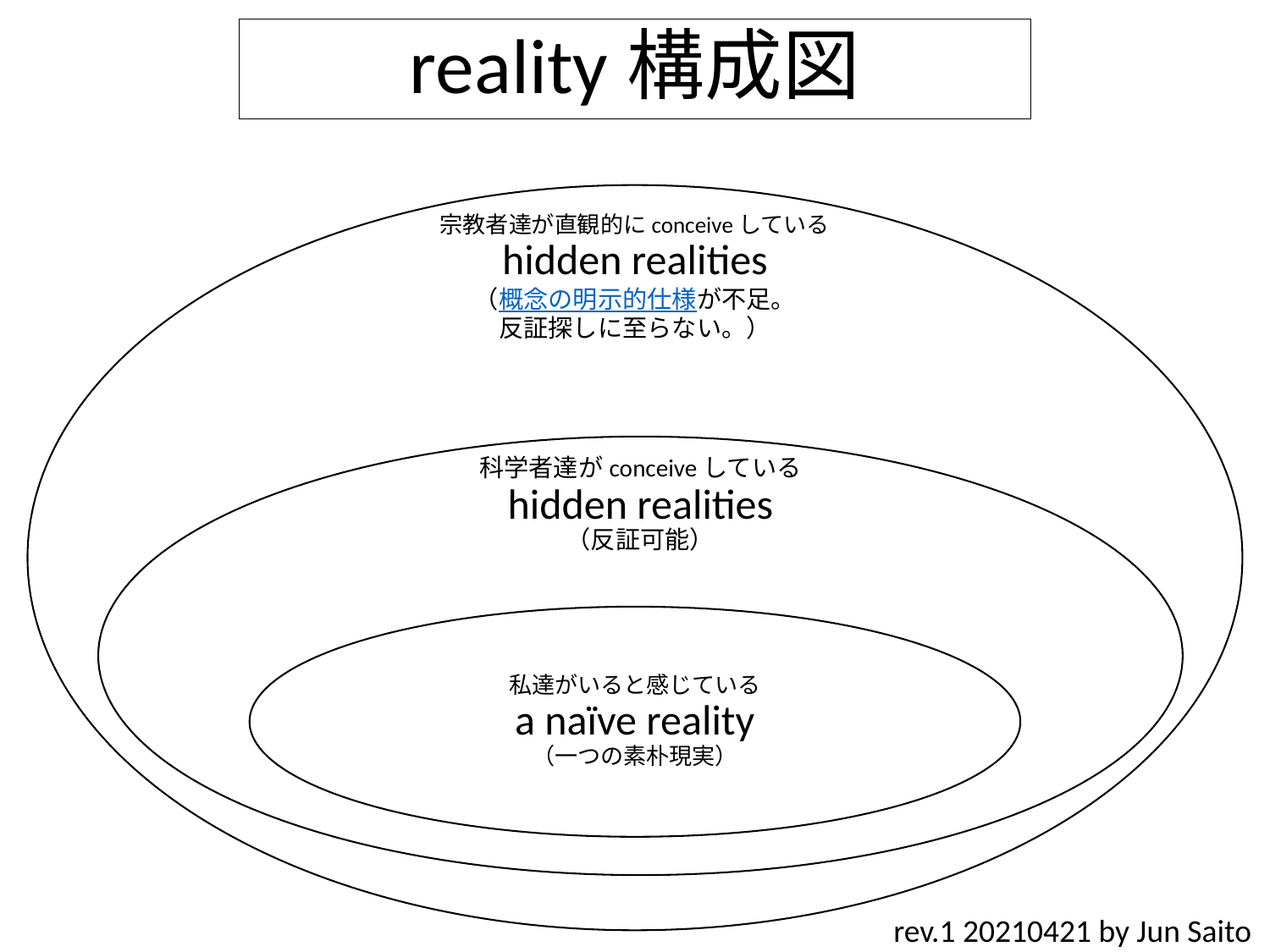

宗教者達が直観的にconceiveしている
hidden realities
（概念の明示的仕様が不足。
反証探しに至らない。）
科学者達がconceiveしている
hidden realities
（反証可能）
私達がいると感じている
a naïve reality
（一つの素朴現実）
# reality構成図
rev.1 20210421 by Jun Saito